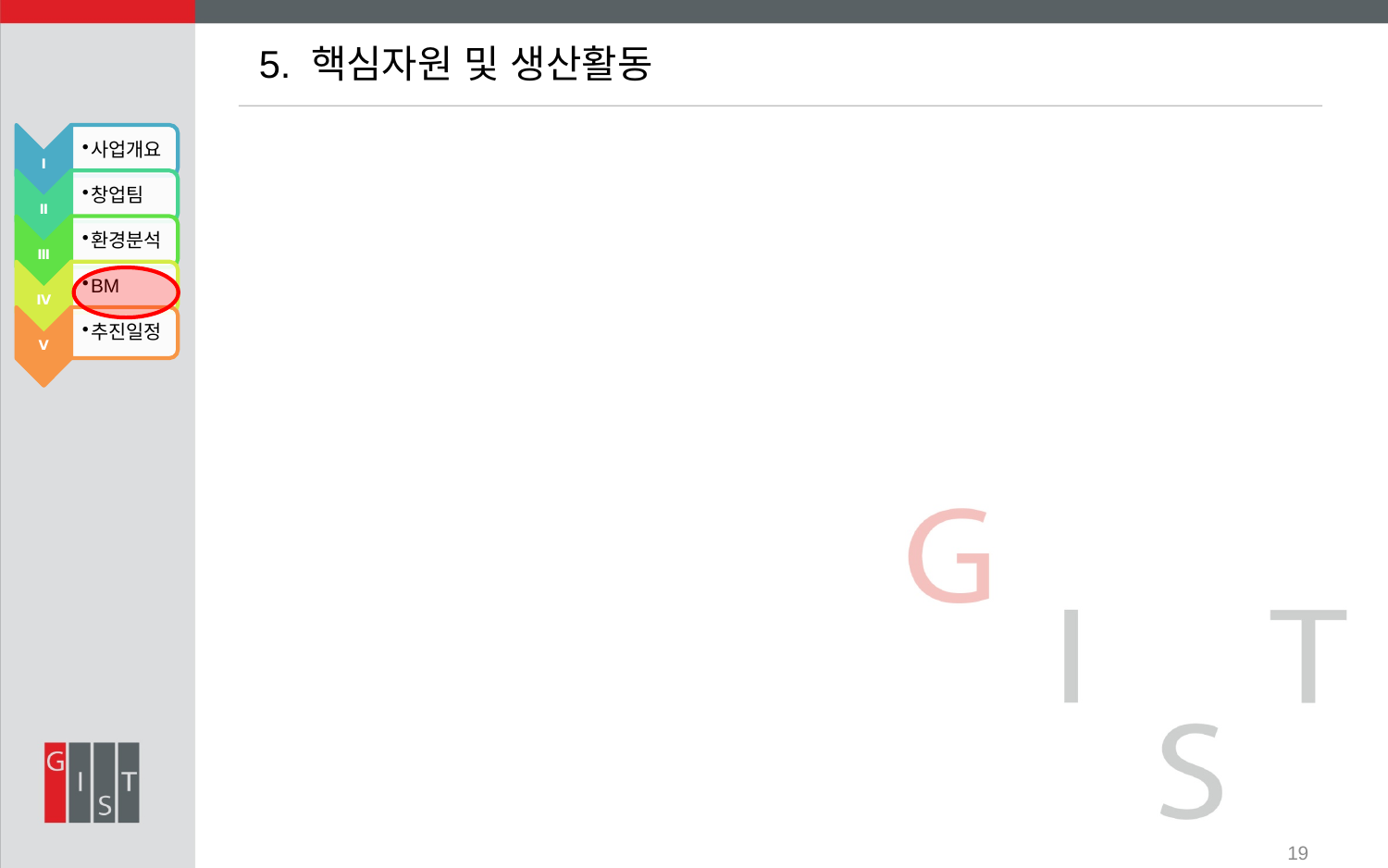

5. 핵심자원 및 생산활동

Ⅰ
사업개요
Ⅱ
창업팀
Ⅲ
환경분석
Ⅳ
BM
Ⅴ
추진일정

19